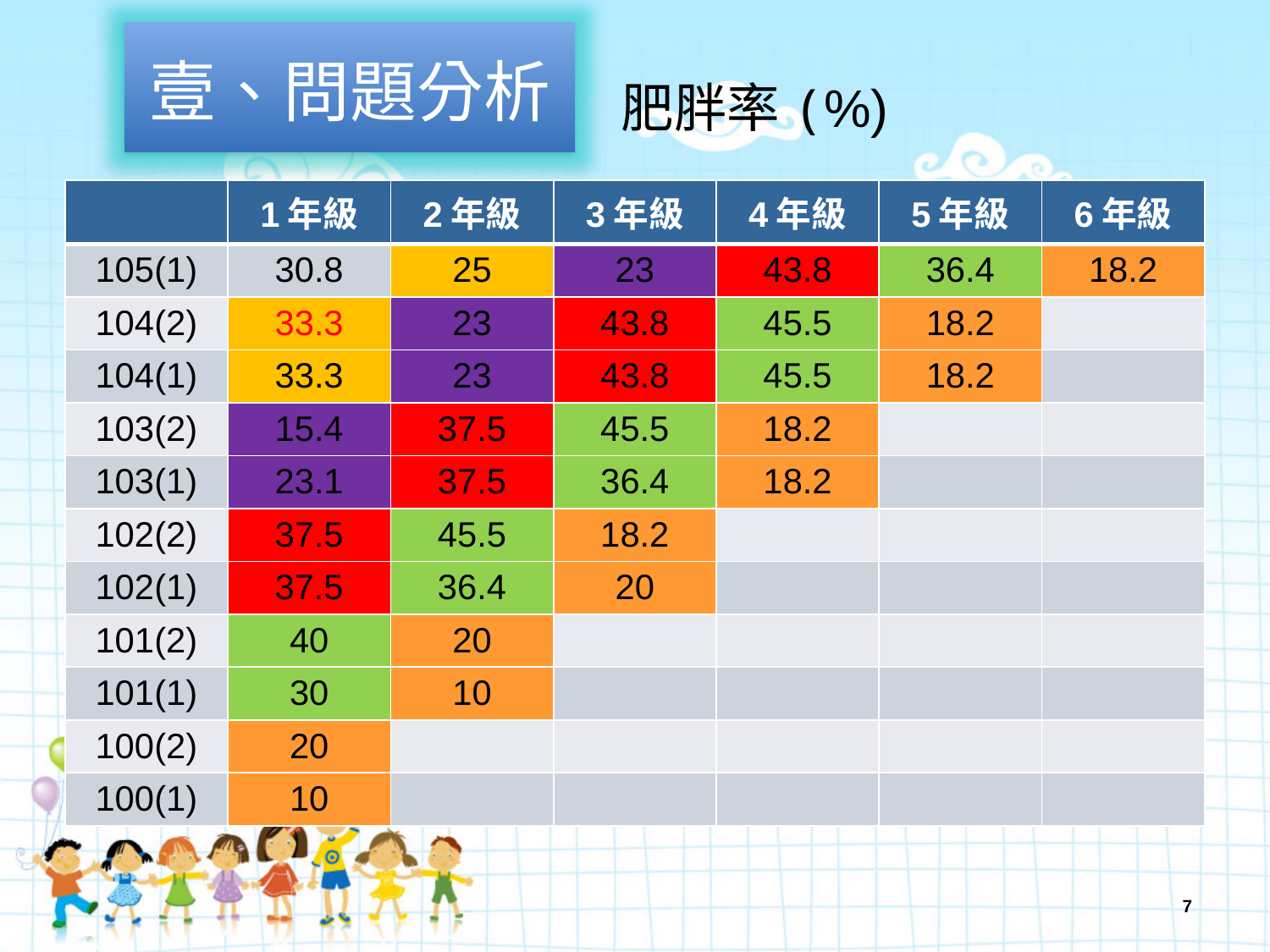

壹、問題分析
# 肥胖率(%)
|  | 1年級 | 2年級 | 3年級 | 4年級 | 5年級 | 6年級 |
| --- | --- | --- | --- | --- | --- | --- |
| 105(1) | 30.8 | 25 | 23 | 43.8 | 36.4 | 18.2 |
| 104(2) | 33.3 | 23 | 43.8 | 45.5 | 18.2 |  |
| 104(1) | 33.3 | 23 | 43.8 | 45.5 | 18.2 |  |
| 103(2) | 15.4 | 37.5 | 45.5 | 18.2 |  |  |
| 103(1) | 23.1 | 37.5 | 36.4 | 18.2 |  |  |
| 102(2) | 37.5 | 45.5 | 18.2 |  |  |  |
| 102(1) | 37.5 | 36.4 | 20 |  |  |  |
| 101(2) | 40 | 20 |  |  |  |  |
| 101(1) | 30 | 10 |  |  |  |  |
| 100(2) | 20 |  |  |  |  |  |
| 100(1) | 10 |  |  |  |  |  |
7